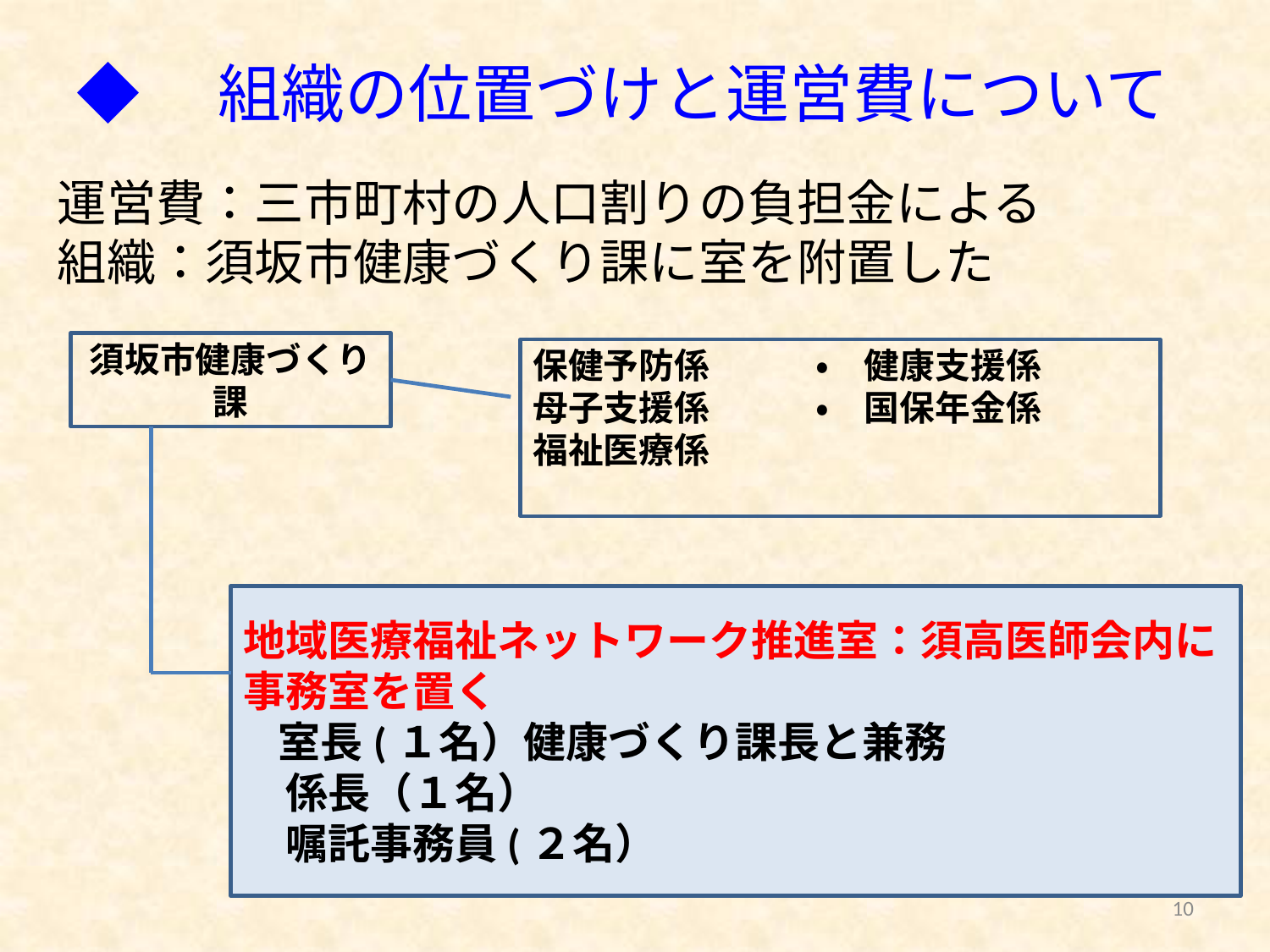

# ◆　組織の位置づけと運営費について
運営費：三市町村の人口割りの負担金による
組織：須坂市健康づくり課に室を附置した

須坂市健康づくり課
保健予防係　　　・　健康支援係
母子支援係　　　・　国保年金係
福祉医療係

地域医療福祉ネットワーク推進室：須高医師会内に
事務室を置く
　室長(１名）健康づくり課長と兼務
　係長（１名）
　嘱託事務員(２名）
10